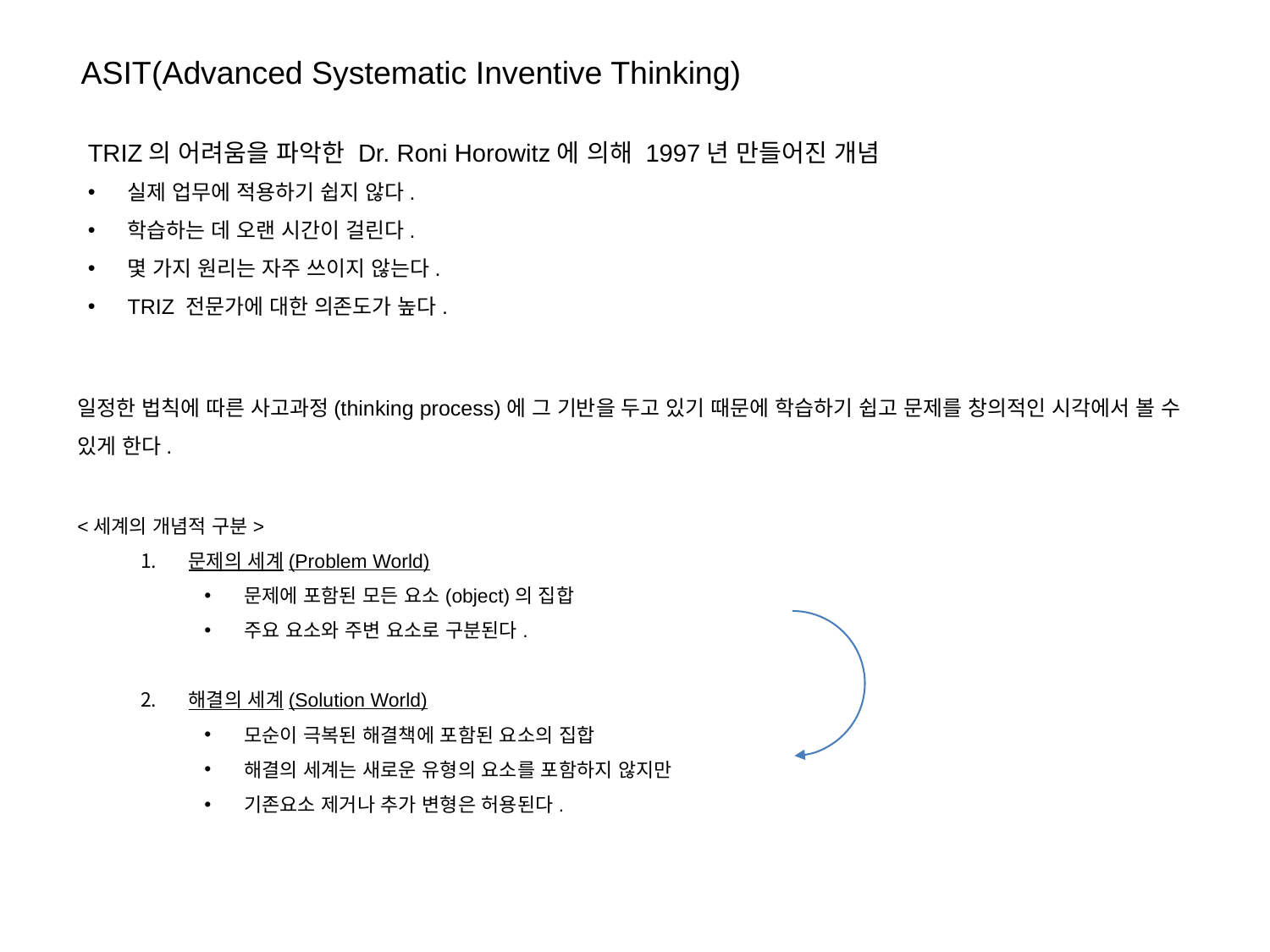

ASIT(Advanced Systematic Inventive Thinking)
TRIZ의 어려움을 파악한 Dr. Roni Horowitz에 의해 1997년 만들어진 개념
실제 업무에 적용하기 쉽지 않다.
학습하는 데 오랜 시간이 걸린다.
몇 가지 원리는 자주 쓰이지 않는다.
TRIZ 전문가에 대한 의존도가 높다.
일정한 법칙에 따른 사고과정(thinking process)에 그 기반을 두고 있기 때문에 학습하기 쉽고 문제를 창의적인 시각에서 볼 수 있게 한다.
<세계의 개념적 구분>
문제의 세계(Problem World)
문제에 포함된 모든 요소(object)의 집합
주요 요소와 주변 요소로 구분된다.

해결의 세계(Solution World)
모순이 극복된 해결책에 포함된 요소의 집합
해결의 세계는 새로운 유형의 요소를 포함하지 않지만
기존요소 제거나 추가 변형은 허용된다.